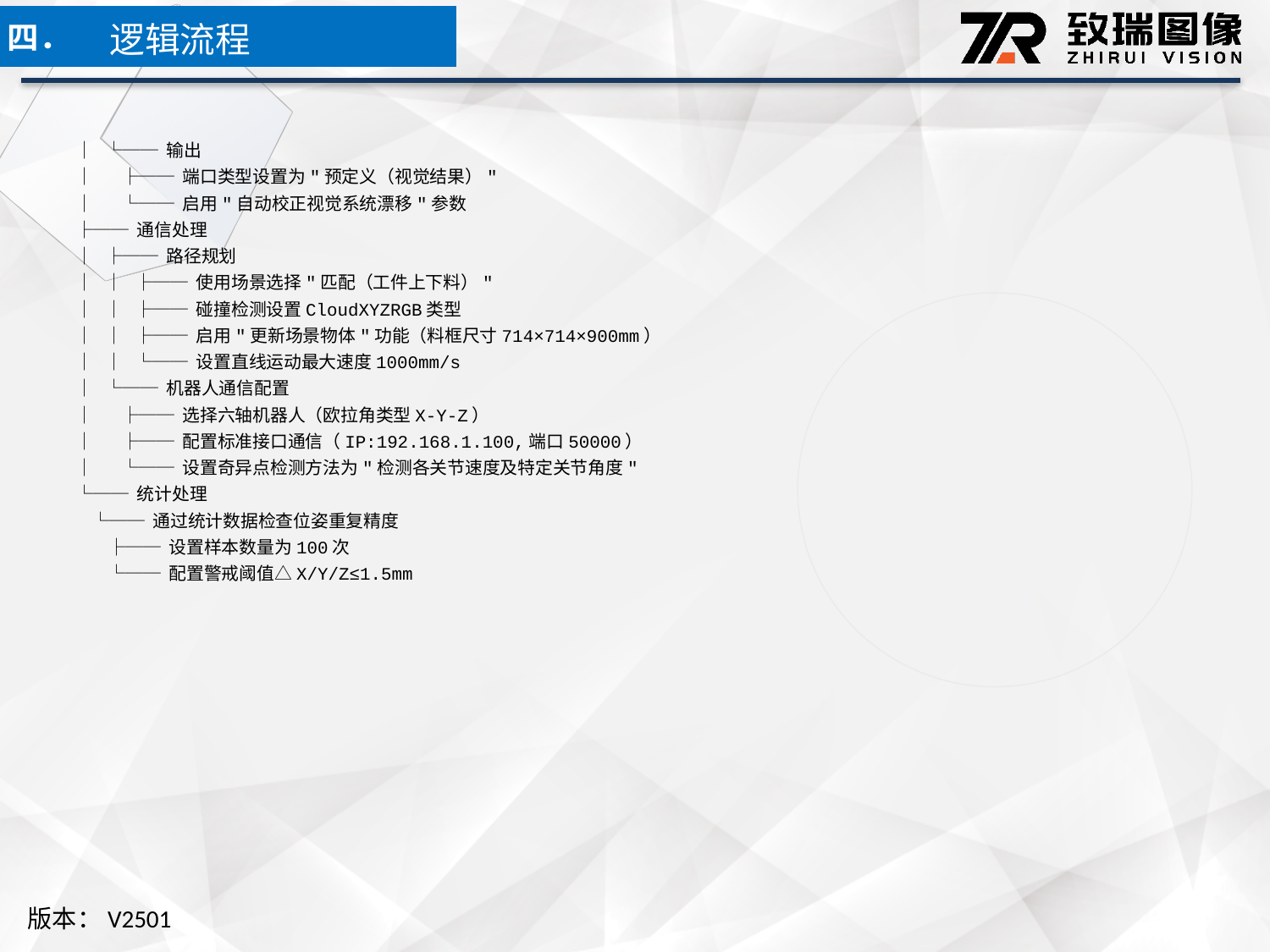

逻辑流程
四．

│   └── 输出
│       ├── 端口类型设置为"预定义（视觉结果）"
│       └── 启用"自动校正视觉系统漂移"参数
├── 通信处理
│   ├── 路径规划
│   │   ├── 使用场景选择"匹配（工件上下料）"
│   │   ├── 碰撞检测设置CloudXYZRGB类型
│   │   ├── 启用"更新场景物体"功能（料框尺寸714×714×900mm）
│   │   └── 设置直线运动最大速度1000mm/s
│   └── 机器人通信配置
│       ├── 选择六轴机器人（欧拉角类型X-Y-Z）
│       ├── 配置标准接口通信（IP:192.168.1.100,端口50000）
│       └── 设置奇异点检测方法为"检测各关节速度及特定关节角度"
└── 统计处理
    └── 通过统计数据检查位姿重复精度
        ├── 设置样本数量为100次
        └── 配置警戒阈值△X/Y/Z≤1.5mm